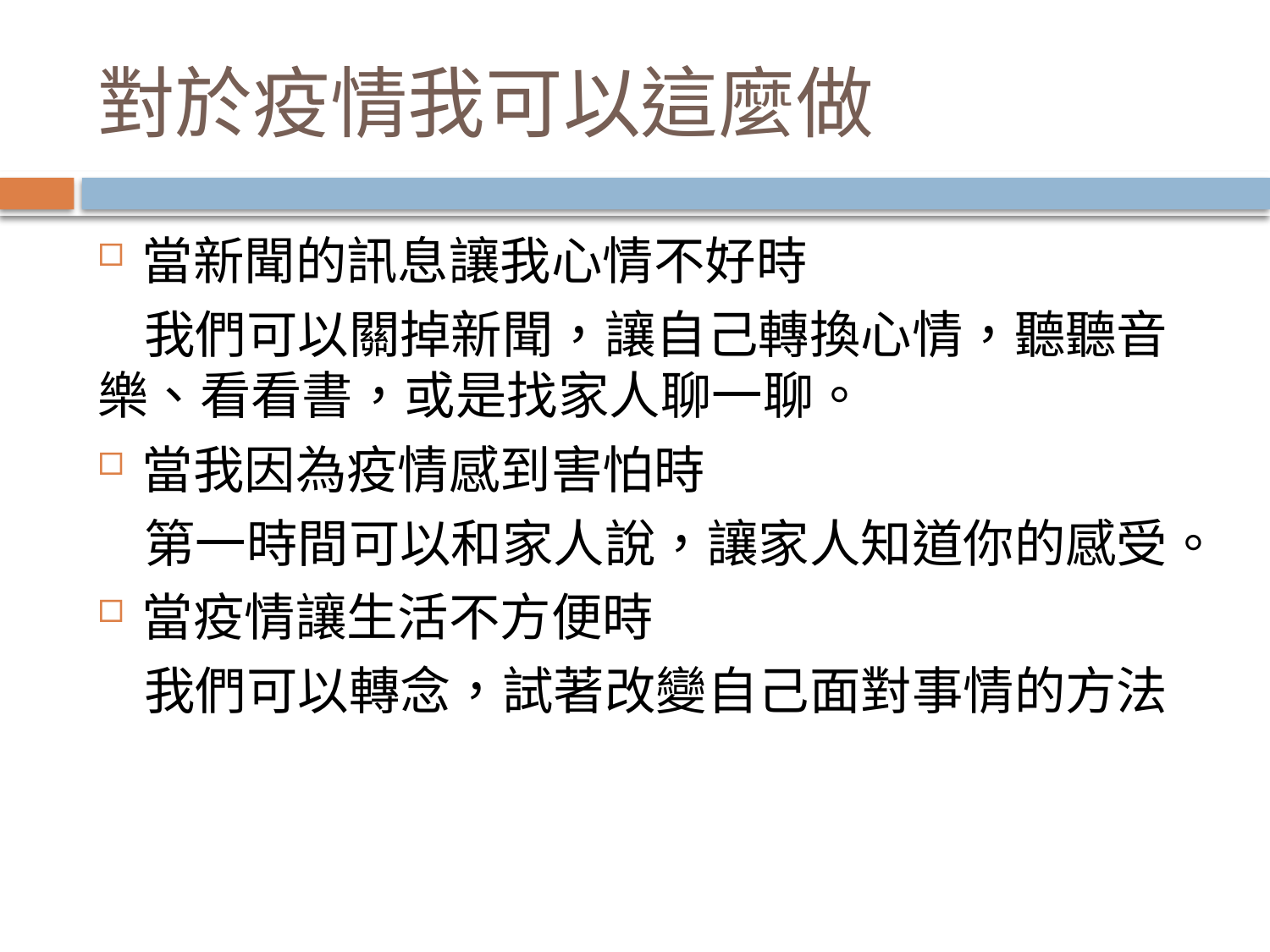

# 對於疫情我可以這麼做
當新聞的訊息讓我心情不好時
   我們可以關掉新聞，讓自己轉換心情，聽聽音樂、看看書，或是找家人聊一聊。
當我因為疫情感到害怕時
   第一時間可以和家人說，讓家人知道你的感受。
當疫情讓生活不方便時
   我們可以轉念，試著改變自己面對事情的方法